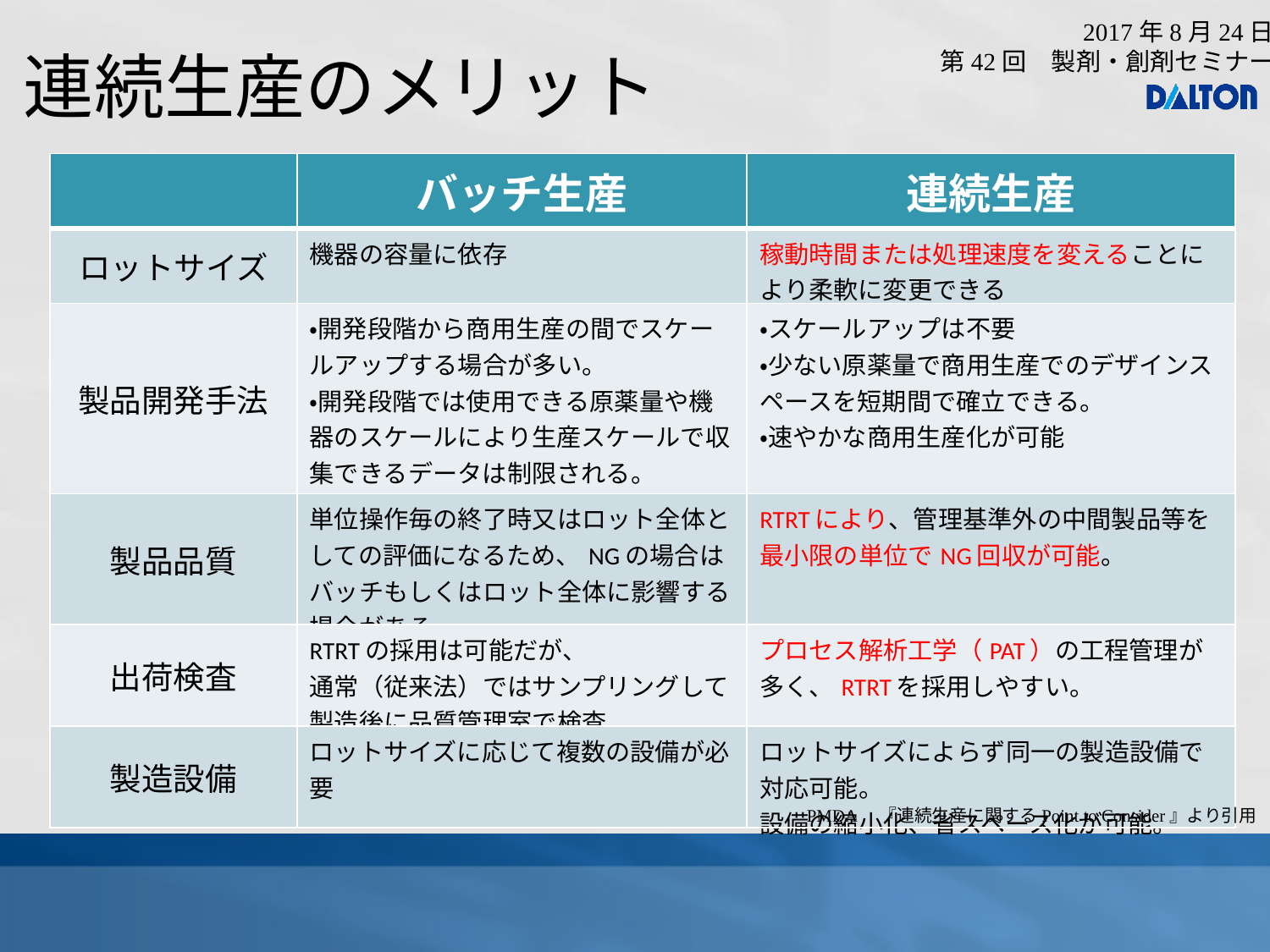

連続生産のメリット
|  | バッチ生産 | 連続生産 |
| --- | --- | --- |
| ロットサイズ | 機器の容量に依存 | 稼動時間または処理速度を変えることにより柔軟に変更できる |
| 製品開発手法 | ・開発段階から商用生産の間でスケールアップする場合が多い。 ・開発段階では使用できる原薬量や機器のスケールにより生産スケールで収集できるデータは制限される。 ・バッチサイズ毎に検証作業が必要。 | ・スケールアップは不要 ・少ない原薬量で商用生産でのデザインスペースを短期間で確立できる。 ・速やかな商用生産化が可能 |
| 製品品質 | 単位操作毎の終了時又はロット全体としての評価になるため、NGの場合はバッチもしくはロット全体に影響する場合がある。 | RTRTにより、管理基準外の中間製品等を最小限の単位でNG回収が可能。 |
| 出荷検査 | RTRTの採用は可能だが、 通常（従来法）ではサンプリングして製造後に品質管理室で検査。 | プロセス解析工学（PAT）の工程管理が多く、RTRTを採用しやすい。 |
| 製造設備 | ロットサイズに応じて複数の設備が必要 | ロットサイズによらず同一の製造設備で対応可能。 設備の縮小化、省スペース化が可能。 |
PMDA　『連続生産に関するPoint to Consider』より引用